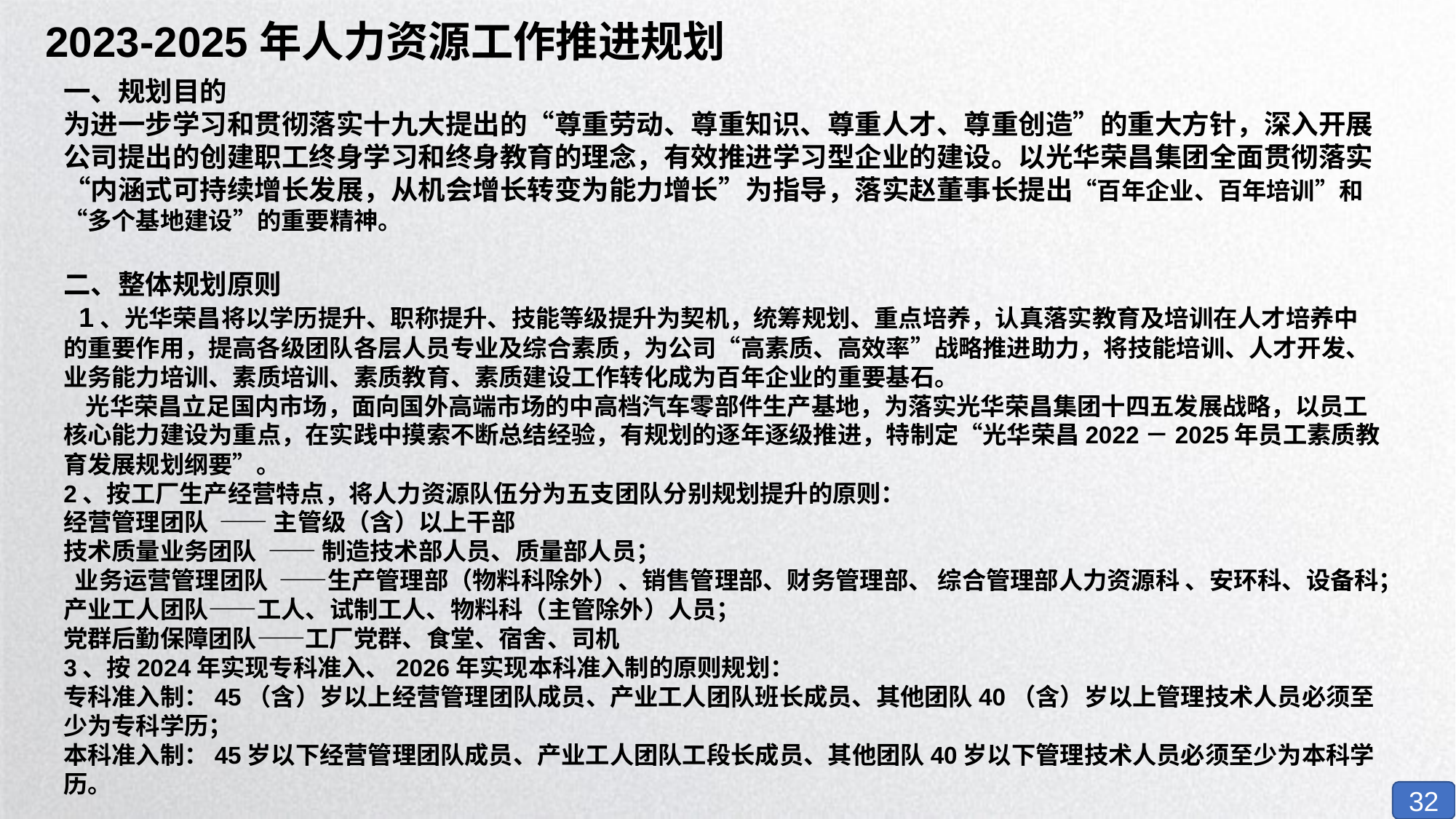

2023-2025年人力资源工作推进规划
一、规划目的为进一步学习和贯彻落实十九大提出的“尊重劳动、尊重知识、尊重人才、尊重创造”的重大方针，深入开展公司提出的创建职工终身学习和终身教育的理念，有效推进学习型企业的建设。以光华荣昌集团全面贯彻落实“内涵式可持续增长发展，从机会增长转变为能力增长”为指导，落实赵董事长提出“百年企业、百年培训”和“多个基地建设”的重要精神。

二、整体规划原则  1、光华荣昌将以学历提升、职称提升、技能等级提升为契机，统筹规划、重点培养，认真落实教育及培训在人才培养中的重要作用，提高各级团队各层人员专业及综合素质，为公司“高素质、高效率”战略推进助力，将技能培训、人才开发、业务能力培训、素质培训、素质教育、素质建设工作转化成为百年企业的重要基石。   光华荣昌立足国内市场，面向国外高端市场的中高档汽车零部件生产基地，为落实光华荣昌集团十四五发展战略，以员工核心能力建设为重点，在实践中摸索不断总结经验，有规划的逐年逐级推进，特制定“光华荣昌2022－2025年员工素质教育发展规划纲要”。2、按工厂生产经营特点，将人力资源队伍分为五支团队分别规划提升的原则：经营管理团队  —— 主管级（含）以上干部技术质量业务团队  —— 制造技术部人员、质量部人员； 业务运营管理团队  ——生产管理部（物料科除外）、销售管理部、财务管理部、 综合管理部人力资源科 、安环科、设备科；产业工人团队——工人、试制工人、物料科（主管除外）人员；党群后勤保障团队——工厂党群、食堂、宿舍、司机3、按2024年实现专科准入、2026年实现本科准入制的原则规划：专科准入制：45（含）岁以上经营管理团队成员、产业工人团队班长成员、其他团队40（含）岁以上管理技术人员必须至少为专科学历；本科准入制：45岁以下经营管理团队成员、产业工人团队工段长成员、其他团队40岁以下管理技术人员必须至少为本科学历。
32